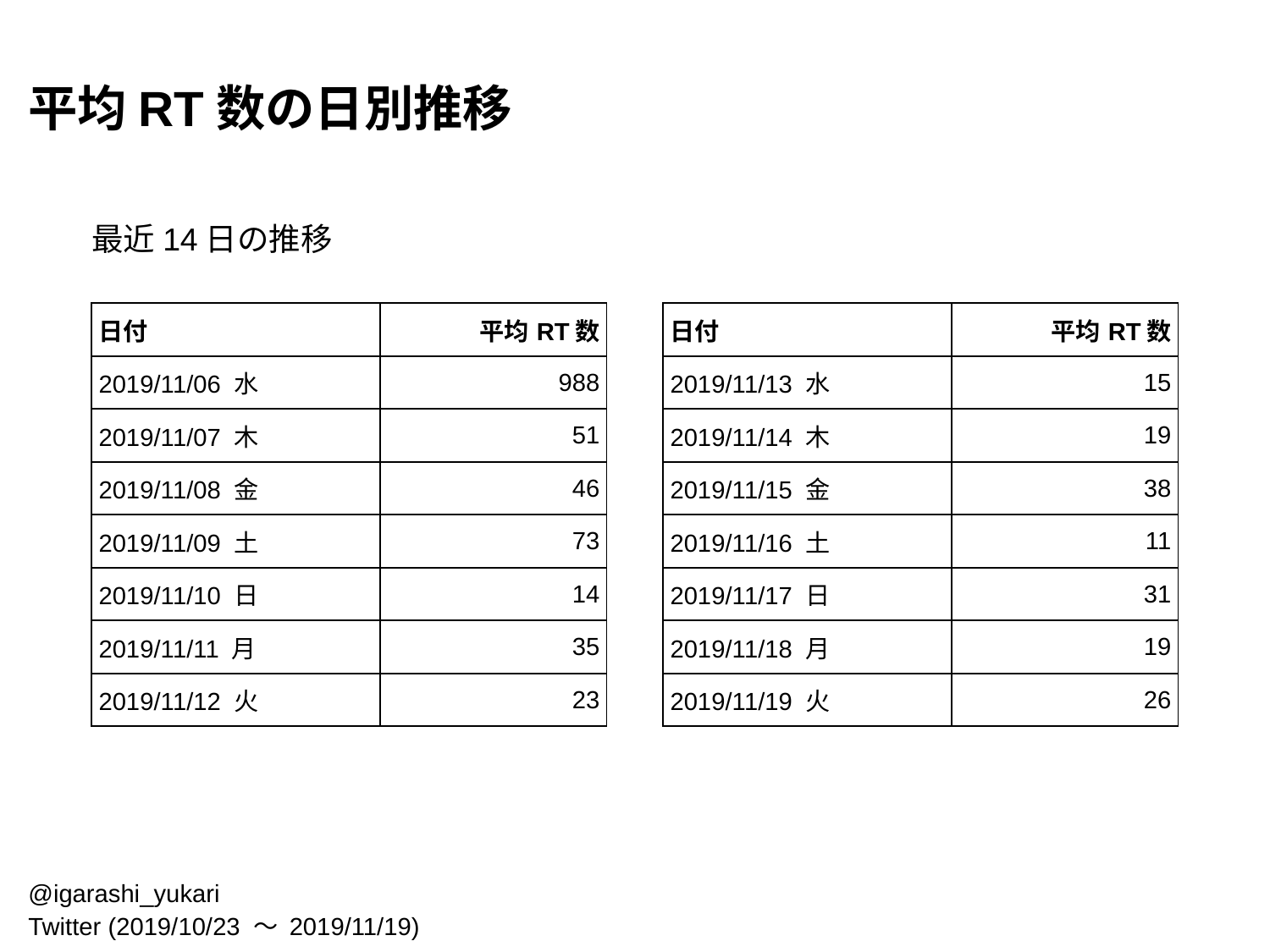

平均RT数の日別推移
最近14日の推移
| 日付 | 平均RT数 |
| --- | --- |
| 2019/11/06 水 | 988 |
| 2019/11/07 木 | 51 |
| 2019/11/08 金 | 46 |
| 2019/11/09 土 | 73 |
| 2019/11/10 日 | 14 |
| 2019/11/11 月 | 35 |
| 2019/11/12 火 | 23 |
| 日付 | 平均RT数 |
| --- | --- |
| 2019/11/13 水 | 15 |
| 2019/11/14 木 | 19 |
| 2019/11/15 金 | 38 |
| 2019/11/16 土 | 11 |
| 2019/11/17 日 | 31 |
| 2019/11/18 月 | 19 |
| 2019/11/19 火 | 26 |
@igarashi_yukari
Twitter (2019/10/23 〜 2019/11/19)